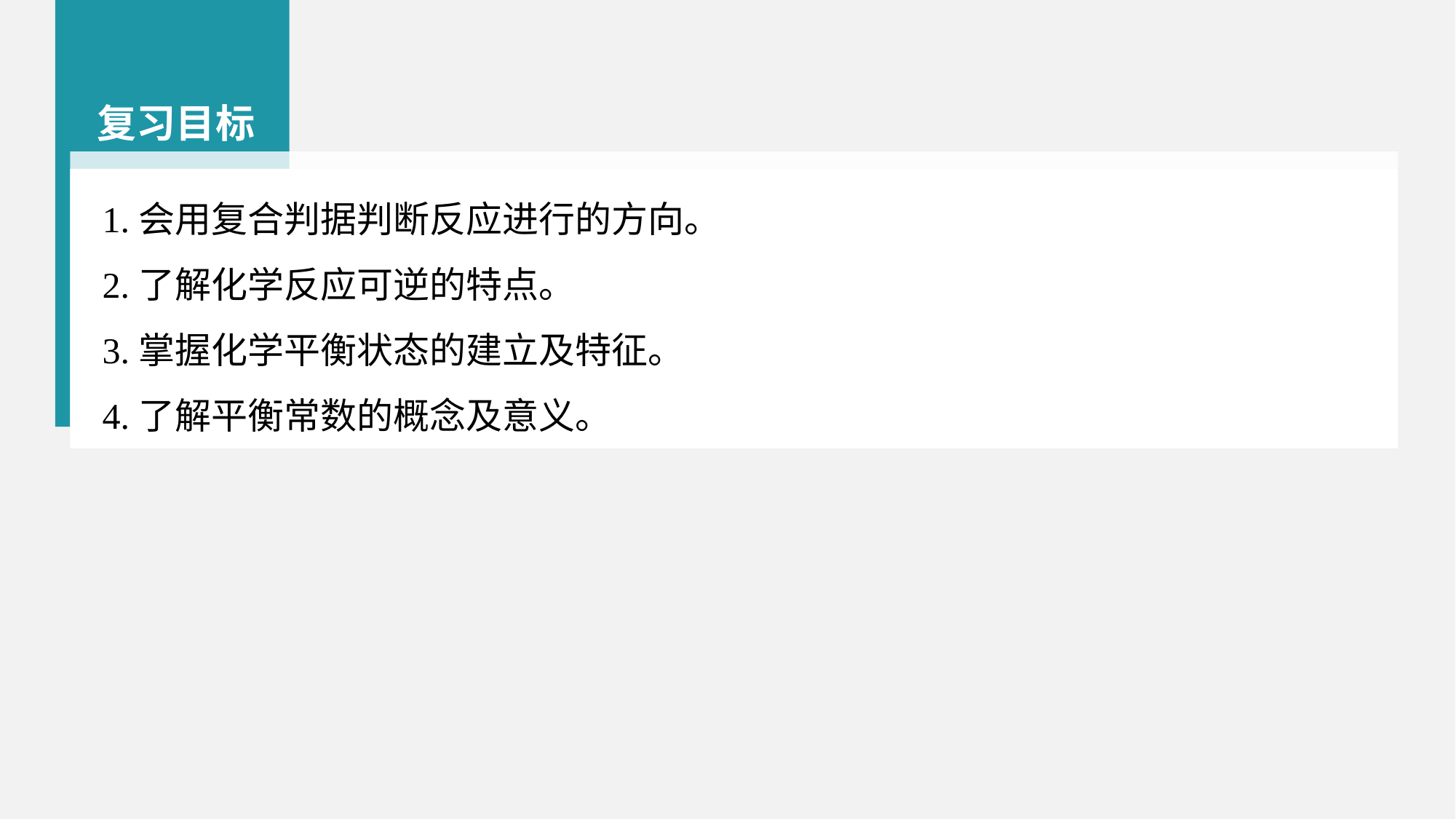

复习目标

1.会用复合判据判断反应进行的方向。
2.了解化学反应可逆的特点。
3.掌握化学平衡状态的建立及特征。
4.了解平衡常数的概念及意义。